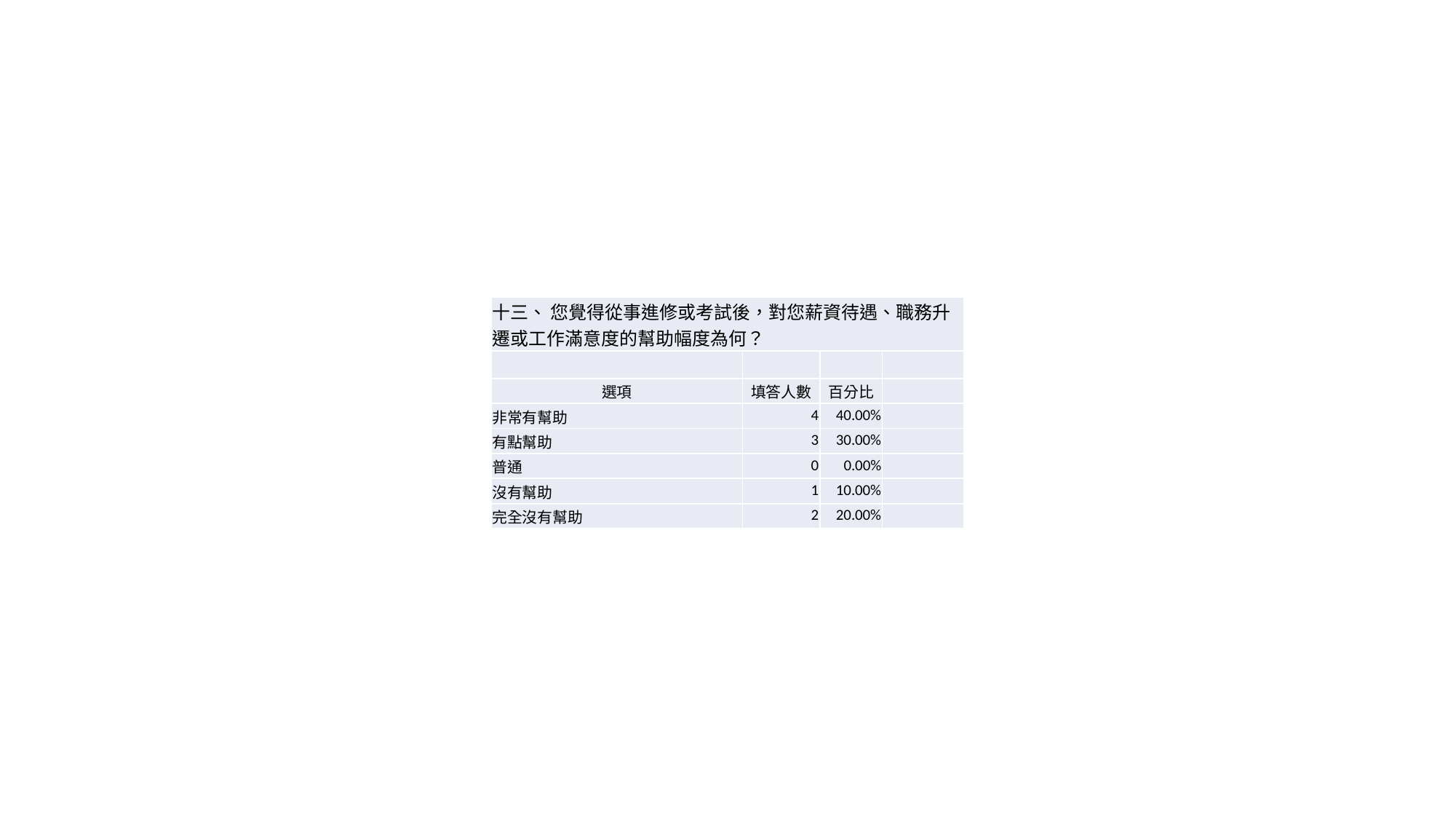

| 十三、 您覺得從事進修或考試後，對您薪資待遇、職務升遷或工作滿意度的幫助幅度為何？ |  |  |  |
| --- | --- | --- | --- |
|  |  |  |  |
| 選項 | 填答人數 | 百分比 |  |
| 非常有幫助 | 4 | 40.00% |  |
| 有點幫助 | 3 | 30.00% |  |
| 普通 | 0 | 0.00% |  |
| 沒有幫助 | 1 | 10.00% |  |
| 完全沒有幫助 | 2 | 20.00% |  |